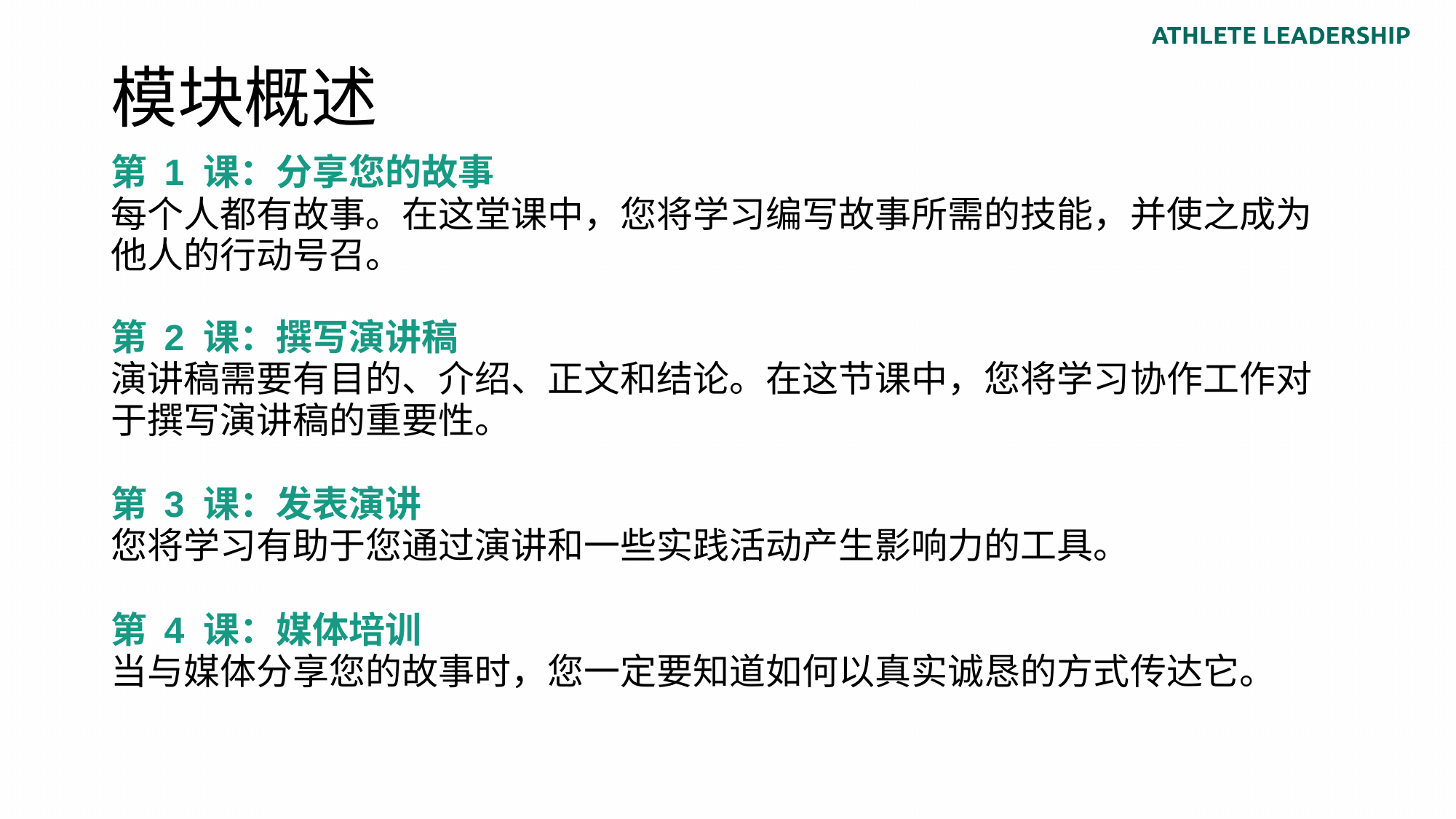

# 模块概述
第 1 课：分享您的故事
每个人都有故事。在这堂课中，您将学习编写故事所需的技能，并使之成为他人的行动号召。
第 2 课：撰写演讲稿
演讲稿需要有目的、介绍、正文和结论。在这节课中，您将学习协作工作对于撰写演讲稿的重要性。
第 3 课：发表演讲
您将学习有助于您通过演讲和一些实践活动产生影响力的工具。
第 4 课：媒体培训
当与媒体分享您的故事时，您一定要知道如何以真实诚恳的方式传达它。